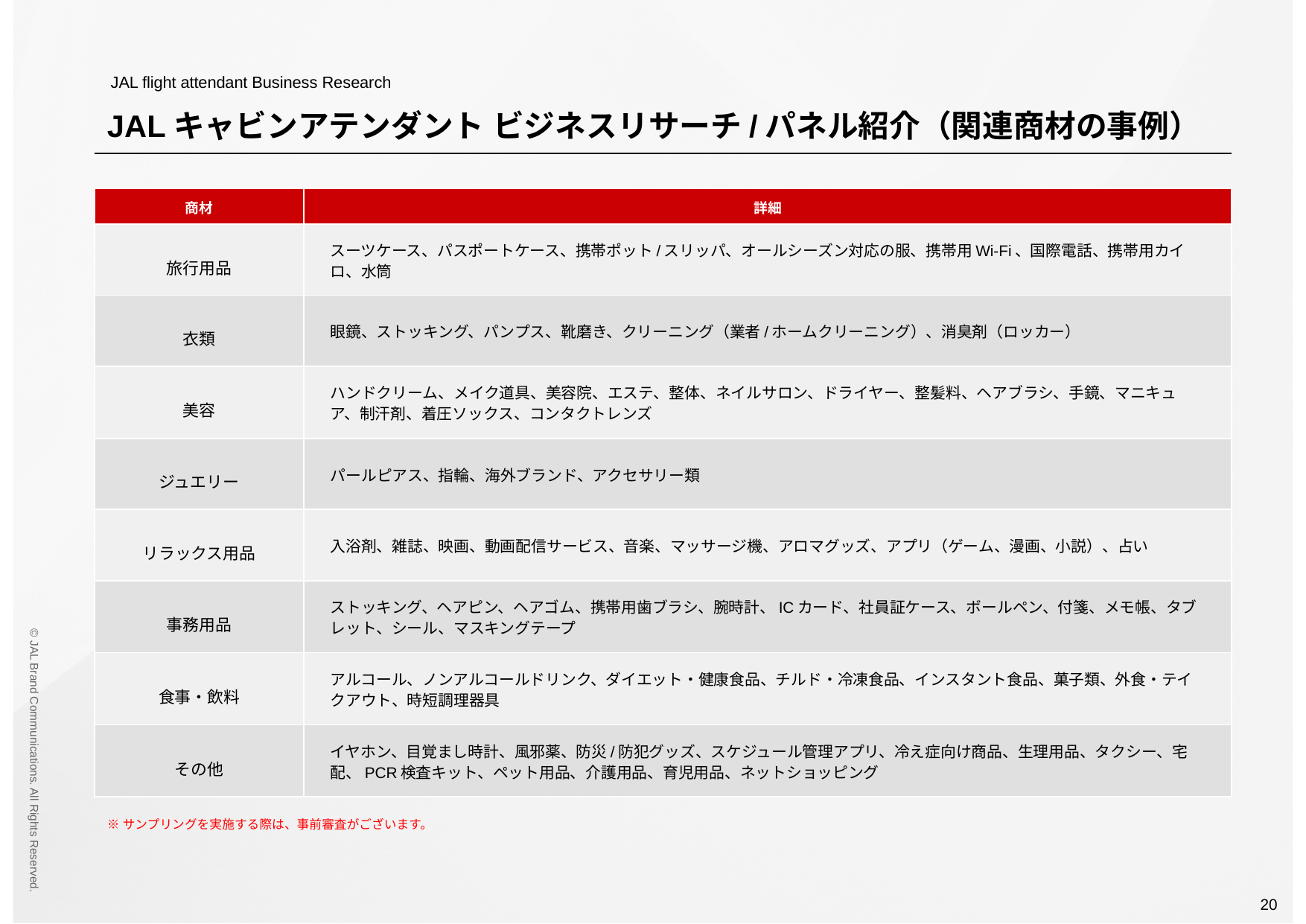

JAL flight attendant Business Research
JALキャビンアテンダント ビジネスリサーチ/パネル紹介（関連商材の事例）
| 商材 | 詳細 |
| --- | --- |
| 旅行用品 | スーツケース、パスポートケース、携帯ポット/スリッパ、オールシーズン対応の服、携帯用Wi-Fi、国際電話、携帯用カイロ、水筒 |
| 衣類 | 眼鏡、ストッキング、パンプス、靴磨き、クリーニング（業者/ホームクリーニング）、消臭剤（ロッカー） |
| 美容 | ハンドクリーム、メイク道具、美容院、エステ、整体、ネイルサロン、ドライヤー、整髪料、ヘアブラシ、手鏡、マニキュア、制汗剤、着圧ソックス、コンタクトレンズ |
| ジュエリー | パールピアス、指輪、海外ブランド、アクセサリー類 |
| リラックス用品 | 入浴剤、雑誌、映画、動画配信サービス、音楽、マッサージ機、アロマグッズ、アプリ（ゲーム、漫画、小説）、占い |
| 事務用品 | ストッキング、ヘアピン、ヘアゴム、携帯用歯ブラシ、腕時計、ICカード、社員証ケース、ボールペン、付箋、メモ帳、タブレット、シール、マスキングテープ |
| 食事・飲料 | アルコール、ノンアルコールドリンク、ダイエット・健康食品、チルド・冷凍食品、インスタント食品、菓子類、外食・テイクアウト、時短調理器具 |
| その他 | イヤホン、目覚まし時計、風邪薬、防災/防犯グッズ、スケジュール管理アプリ、冷え症向け商品、生理用品、タクシー、宅配、PCR検査キット、ペット用品、介護用品、育児用品、ネットショッピング |
※サンプリングを実施する際は、事前審査がございます。
20